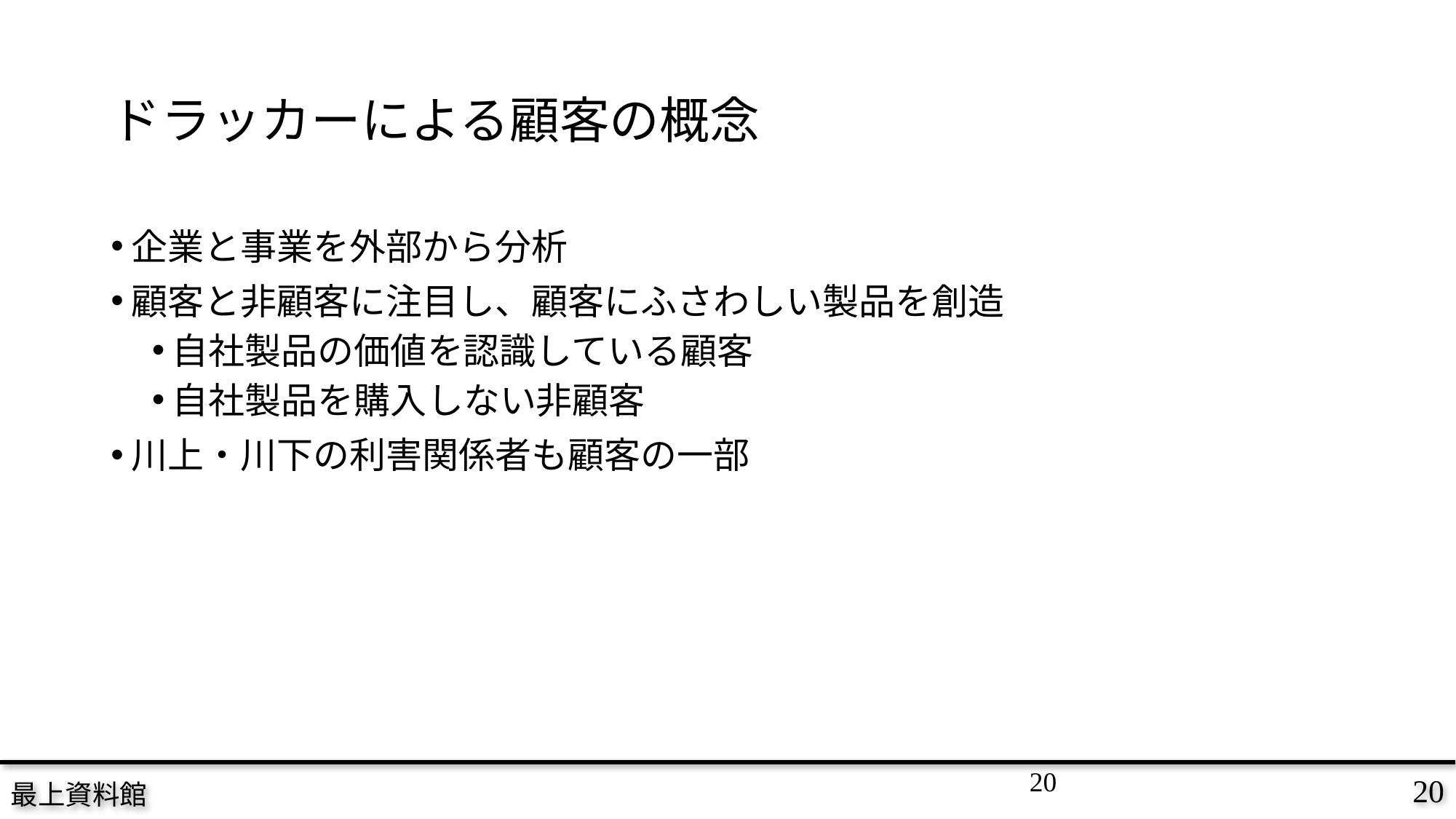

# ドラッカーによる顧客の概念
企業と事業を外部から分析
顧客と非顧客に注目し、顧客にふさわしい製品を創造
自社製品の価値を認識している顧客
自社製品を購入しない非顧客
川上・川下の利害関係者も顧客の一部
20